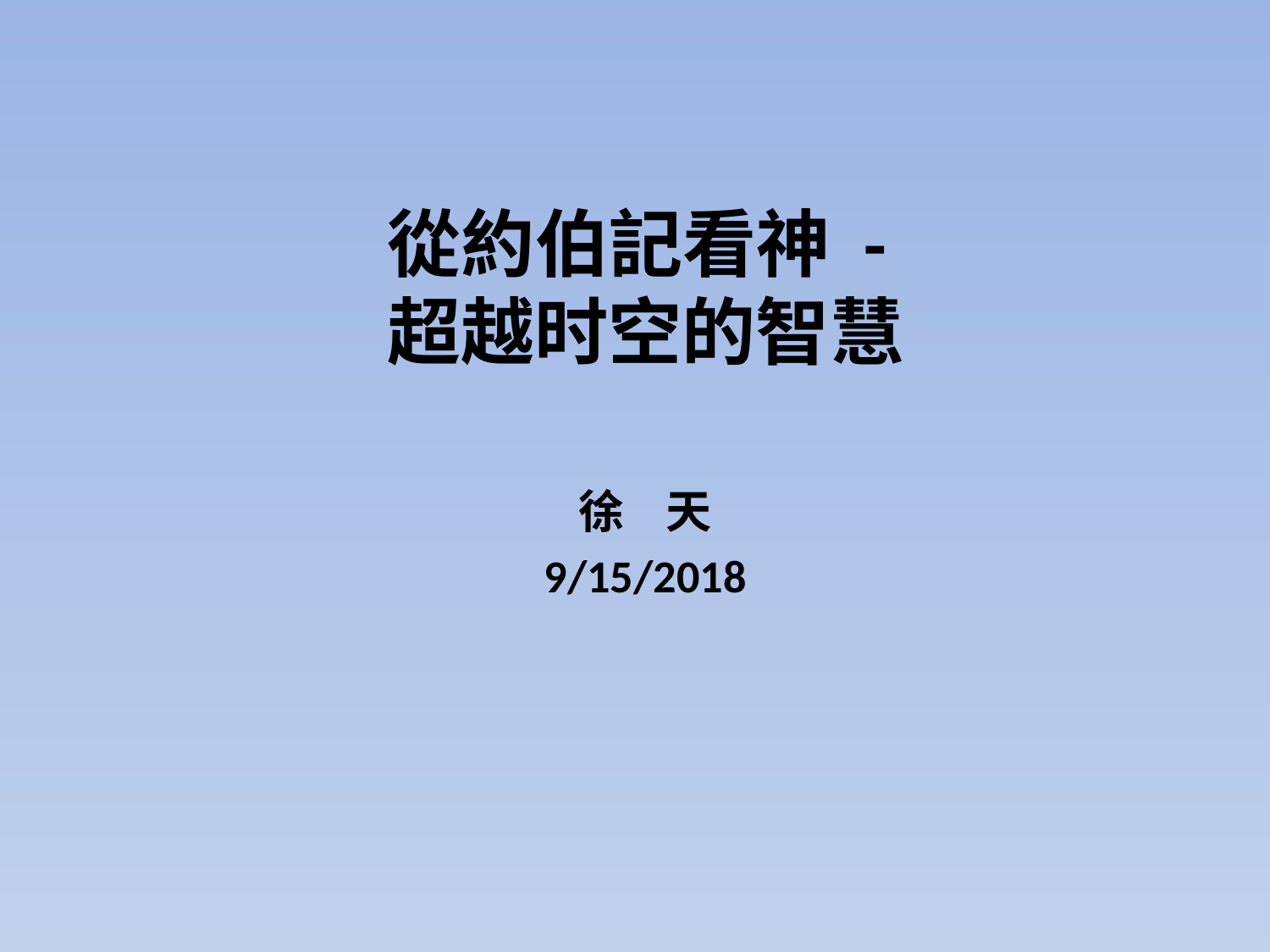

# 從約伯記看神 - 超越时空的智慧
徐    天
9/15/2018